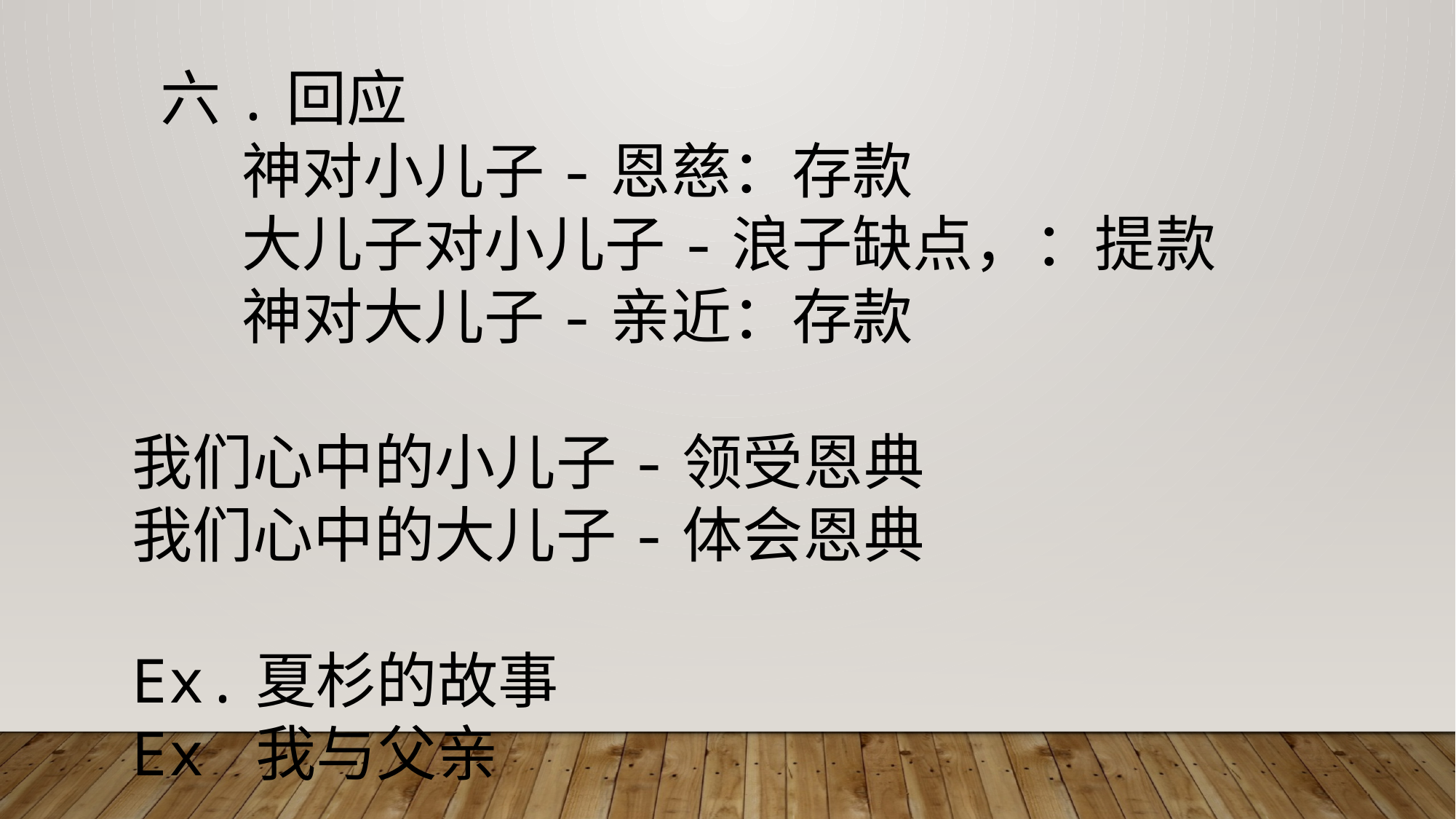

六.回应
       神对小儿子-恩慈：存款
       大儿子对小儿子-浪子缺点，：提款
       神对大儿子-亲近：存款

我们心中的小儿子-领受恩典
我们心中的大儿子-体会恩典

Ex.夏杉的故事
Ex 我与父亲